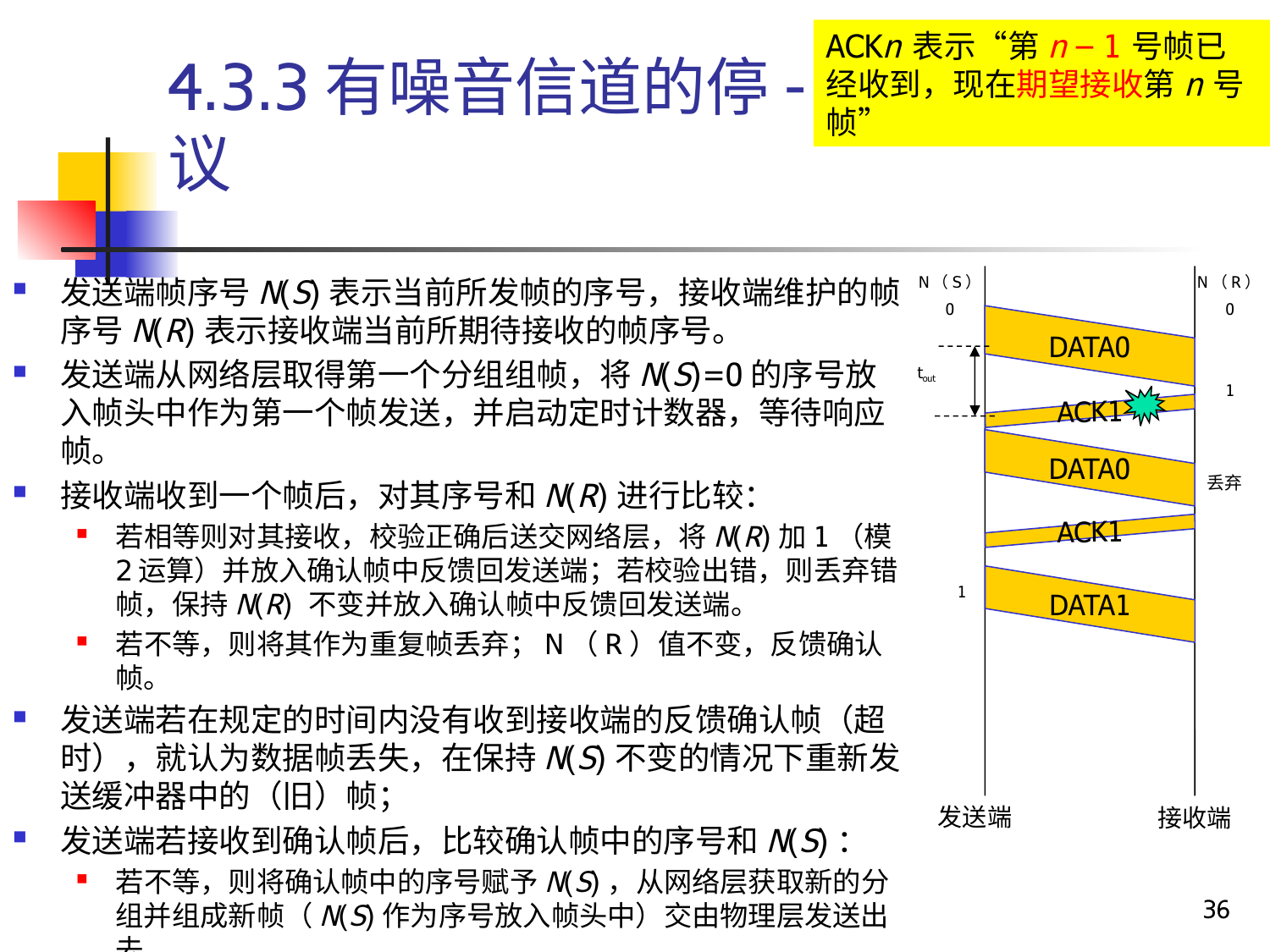

ACKn 表示“第 n – 1 号帧已经收到，现在期望接收第 n 号帧”
# 4.3.3有噪音信道的停-等协议
DATA0
发送端帧序号N(S)表示当前所发帧的序号，接收端维护的帧序号N(R)表示接收端当前所期待接收的帧序号。
发送端从网络层取得第一个分组组帧，将N(S)=0的序号放入帧头中作为第一个帧发送，并启动定时计数器，等待响应帧。
接收端收到一个帧后，对其序号和N(R)进行比较：
若相等则对其接收，校验正确后送交网络层，将N(R)加1（模2运算）并放入确认帧中反馈回发送端；若校验出错，则丢弃错帧，保持N(R) 不变并放入确认帧中反馈回发送端。
若不等，则将其作为重复帧丢弃；N（R）值不变，反馈确认帧。
发送端若在规定的时间内没有收到接收端的反馈确认帧（超时），就认为数据帧丢失，在保持N(S)不变的情况下重新发送缓冲器中的（旧）帧；
发送端若接收到确认帧后，比较确认帧中的序号和N(S)：
若不等，则将确认帧中的序号赋予N(S)，从网络层获取新的分组并组成新帧（N(S)作为序号放入帧头中）交由物理层发送出去。
若相等，则保持N(S)不变，重新发送缓冲器中的（旧）帧；
N（S）
0

N（R）
0

1

ACK1

tout

DATA0

ACK1
丢弃
DATA1
1
发送端
接收端
36